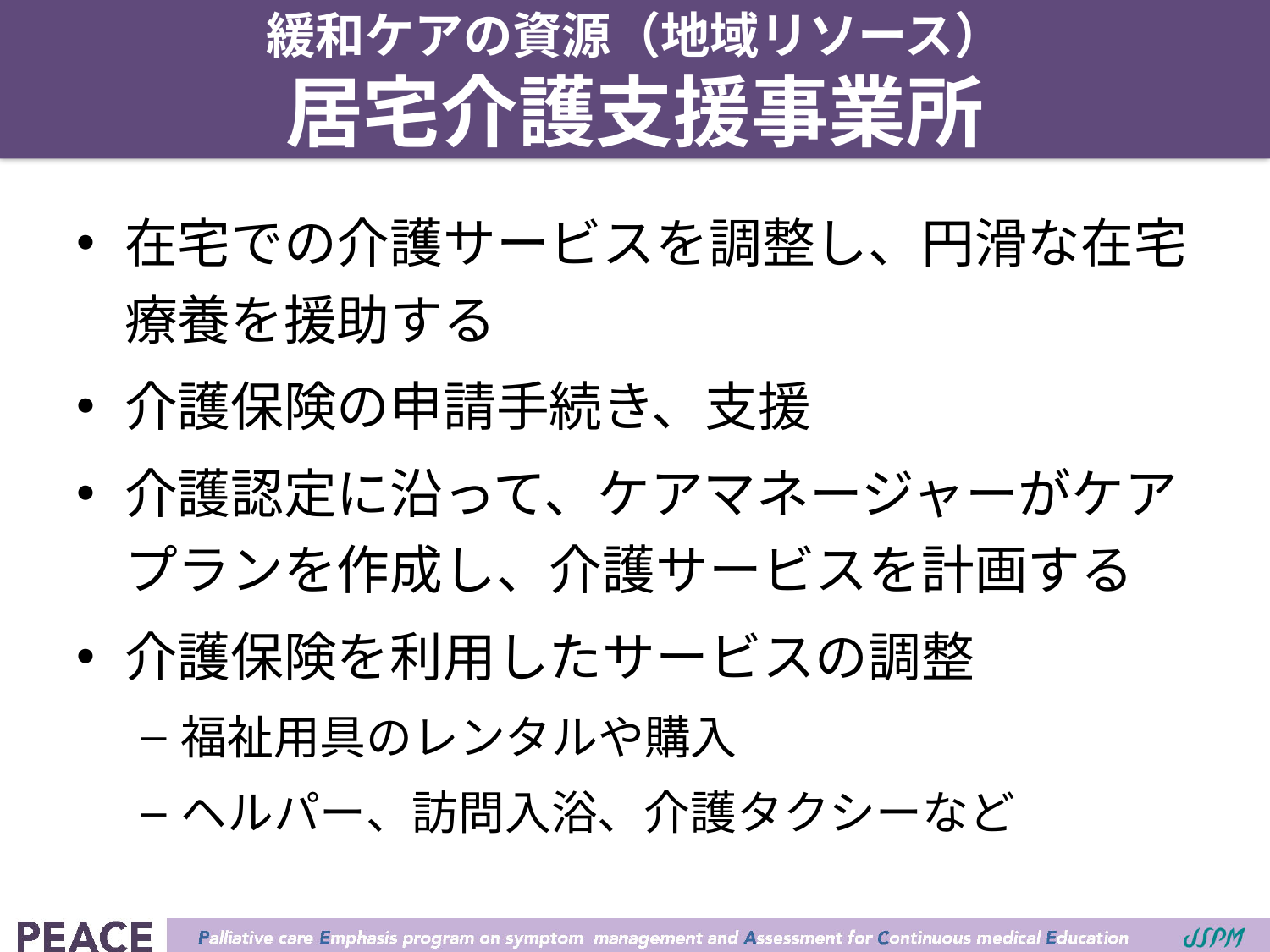

# 緩和ケアの資源（地域リソース） 居宅介護支援事業所
在宅での介護サービスを調整し、円滑な在宅
療養を援助する
介護保険の申請手続き、支援
介護認定に沿って、ケアマネージャーがケア
プランを作成し、介護サービスを計画する
介護保険を利用したサービスの調整
福祉用具のレンタルや購入
ヘルパー、訪問入浴、介護タクシーなど